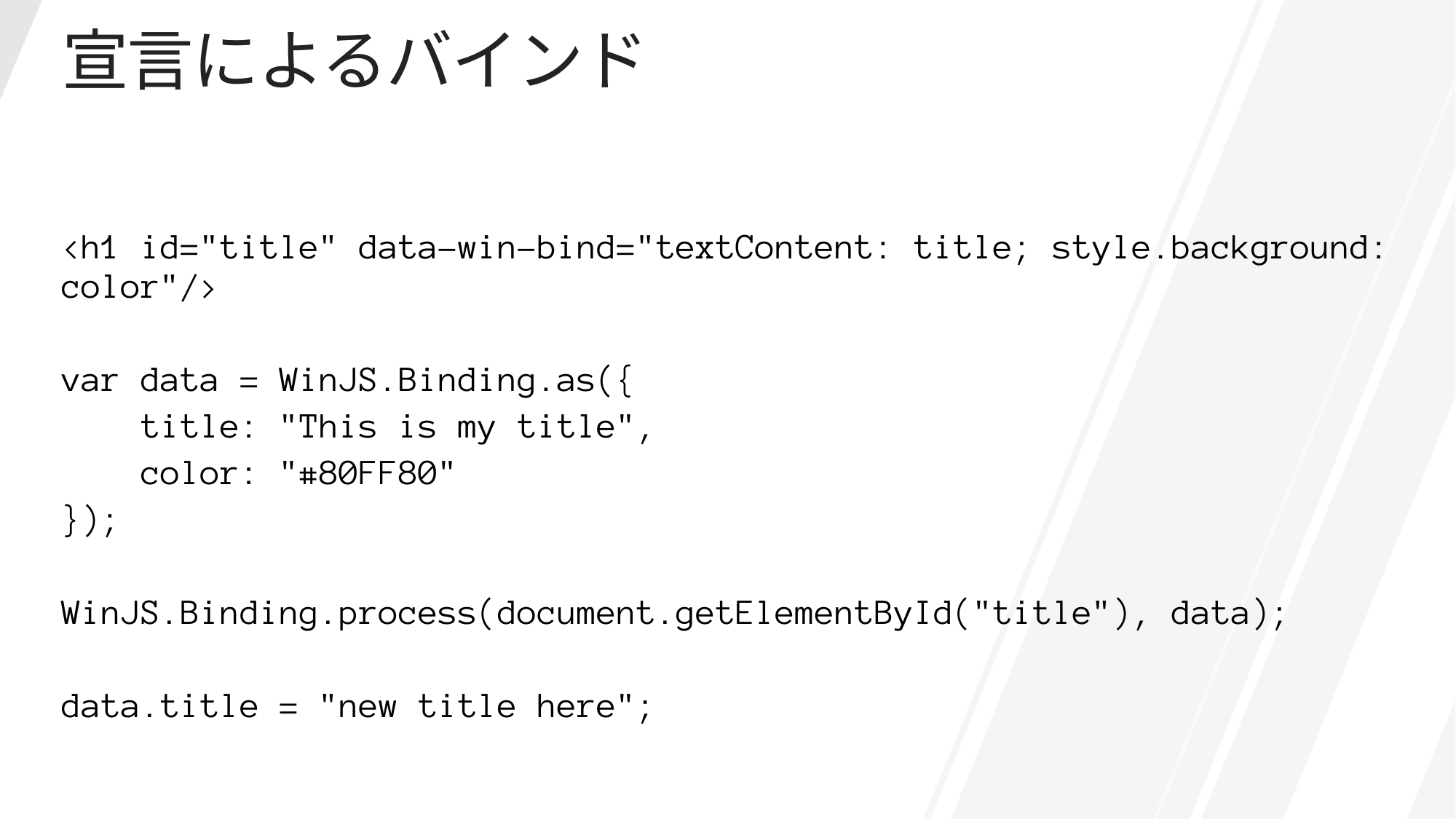

# 宣言によるバインド
<h1 id="title" data-win-bind="textContent: title; style.background: color"/>

var data = WinJS.Binding.as({
    title: "This is my title",
    color: "#80FF80"
});

WinJS.Binding.process(document.getElementById("title"), data);

data.title = "new title here";